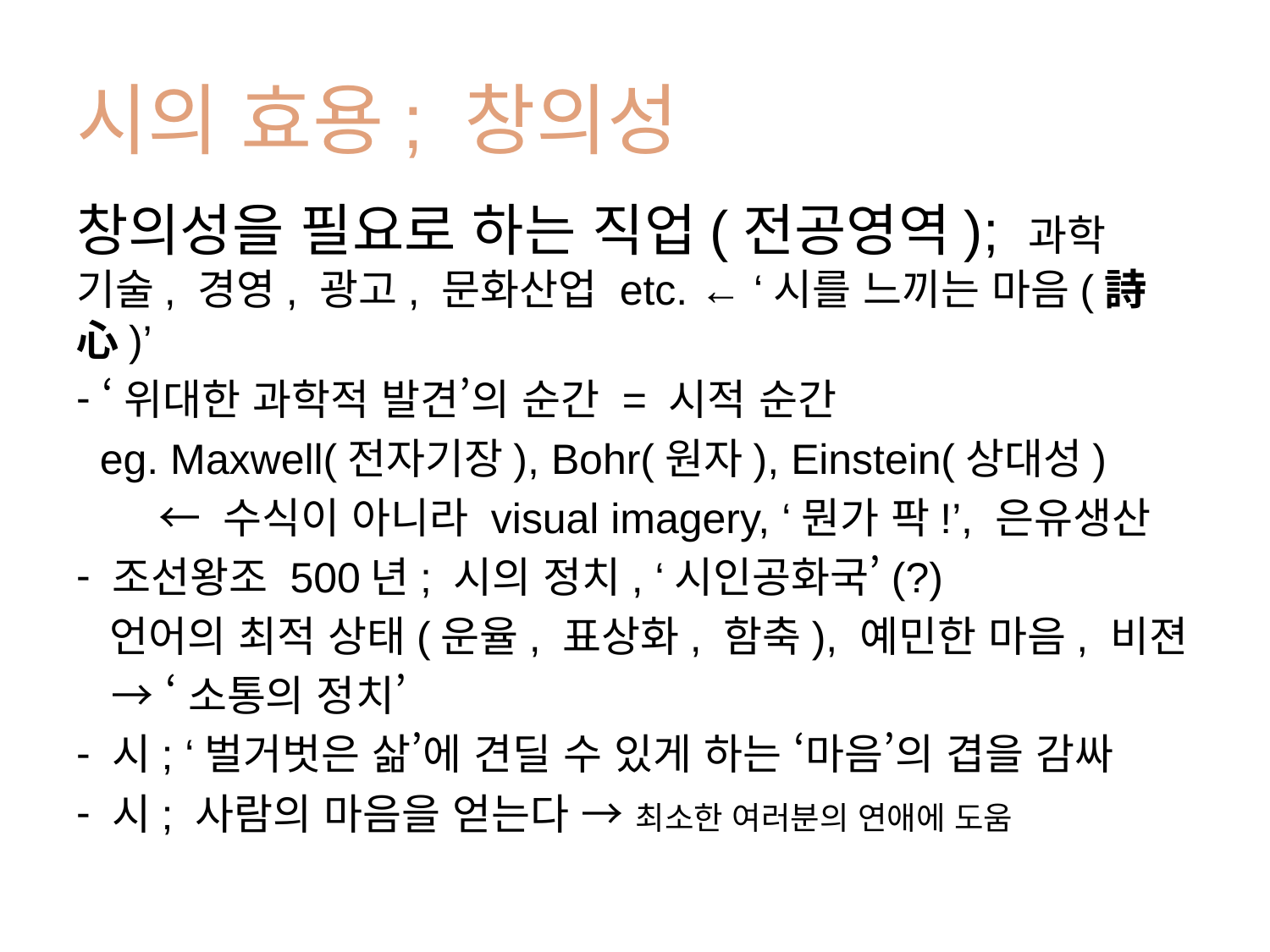

# 시의 효용; 창의성
창의성을 필요로 하는 직업(전공영역); 과학   기술, 경영, 광고, 문화산업 etc. ← ‘시를 느끼는 마음(詩心)’
 ‘위대한 과학적 발견’의 순간 = 시적 순간
  eg. Maxwell(전자기장), Bohr(원자), Einstein(상대성)
       ← 수식이 아니라 visual imagery, ‘뭔가 팍!’, 은유생산
 조선왕조 500년; 시의 정치, ‘시인공화국’(?)
  언어의 최적 상태(운율, 표상화, 함축), 예민한 마음, 비젼
   → ‘소통의 정치’
 시; ‘벌거벗은 삶’에 견딜 수 있게 하는 ‘마음’의 겹을 감싸
 시; 사람의 마음을 얻는다 → 최소한 여러분의 연애에 도움